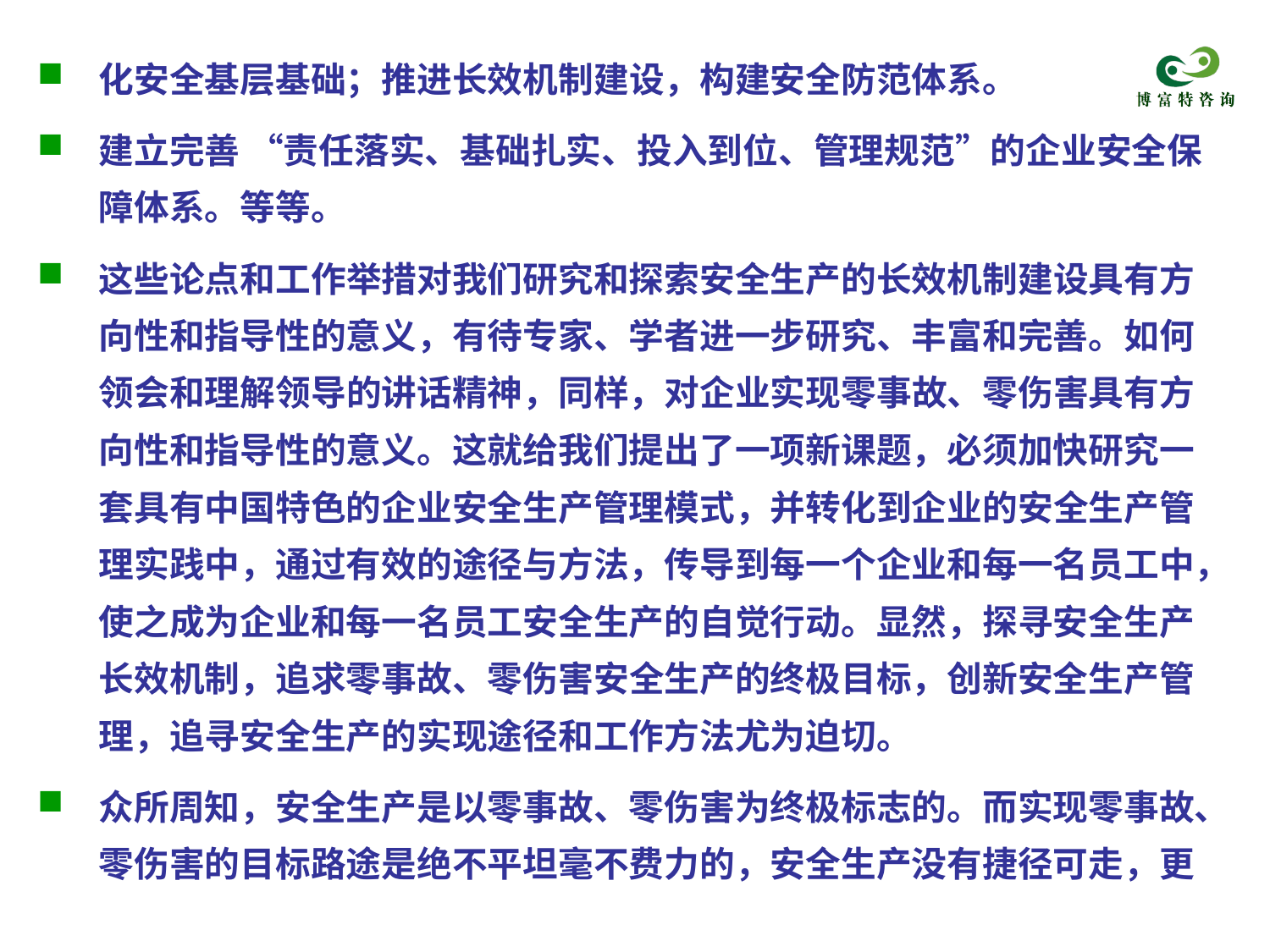

化安全基层基础；推进长效机制建设，构建安全防范体系。
建立完善 “责任落实、基础扎实、投入到位、管理规范”的企业安全保障体系。等等。
这些论点和工作举措对我们研究和探索安全生产的长效机制建设具有方向性和指导性的意义，有待专家、学者进一步研究、丰富和完善。如何领会和理解领导的讲话精神，同样，对企业实现零事故、零伤害具有方向性和指导性的意义。这就给我们提出了一项新课题，必须加快研究一套具有中国特色的企业安全生产管理模式，并转化到企业的安全生产管理实践中，通过有效的途径与方法，传导到每一个企业和每一名员工中，使之成为企业和每一名员工安全生产的自觉行动。显然，探寻安全生产长效机制，追求零事故、零伤害安全生产的终极目标，创新安全生产管理，追寻安全生产的实现途径和工作方法尤为迫切。
众所周知，安全生产是以零事故、零伤害为终极标志的。而实现零事故、零伤害的目标路途是绝不平坦毫不费力的，安全生产没有捷径可走，更